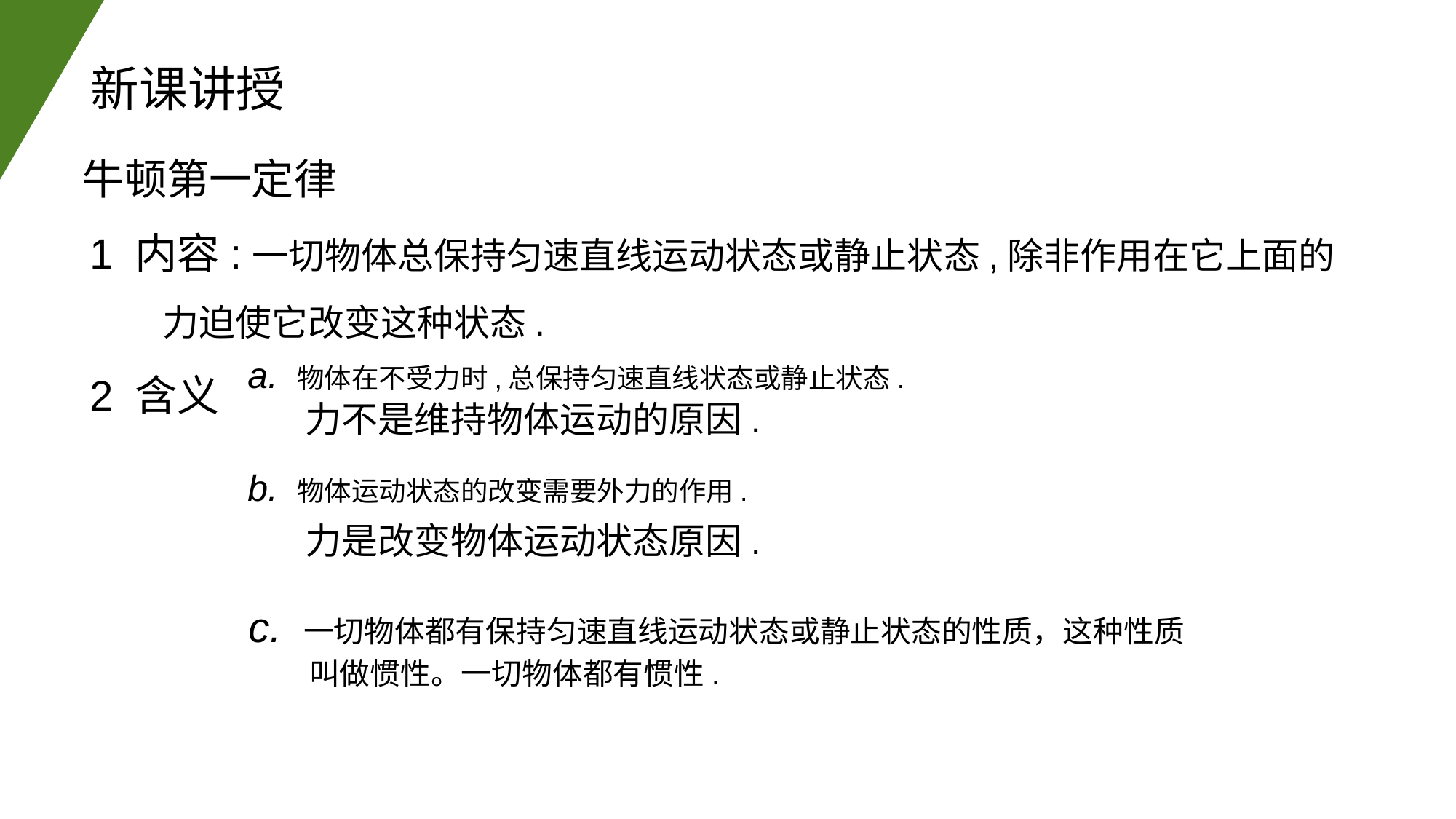

新课讲授
牛顿第一定律
1 内容:一切物体总保持匀速直线运动状态或静止状态,除非作用在它上面的力迫使它改变这种状态.
2 含义
a. 物体在不受力时,总保持匀速直线状态或静止状态.
      力不是维持物体运动的原因.
b. 物体运动状态的改变需要外力的作用.
      力是改变物体运动状态原因.
 c. 一切物体都有保持匀速直线运动状态或静止状态的性质，这种性质叫做惯性。一切物体都有惯性.